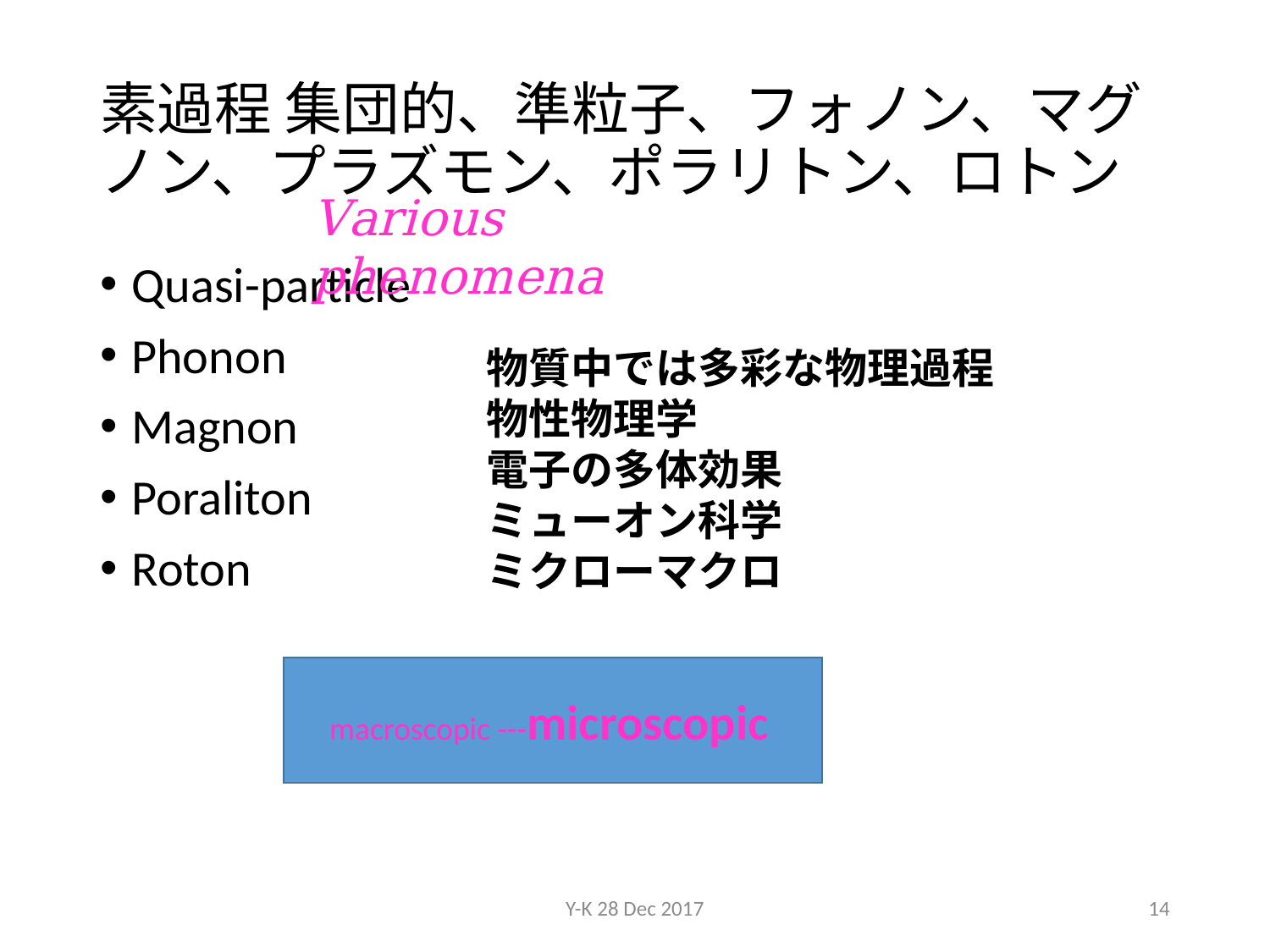

# 素過程 集団的、準粒子、フォノン、マグノン、プラズモン、ポラリトン、ロトン
Various phenomena
Quasi-particle
Phonon
Magnon
Poraliton
Roton
物質中では多彩な物理過程
物性物理学
電子の多体効果
ミューオン科学
ミクローマクロ
macroscopic ---microscopic
Y-K 28 Dec 2017
14